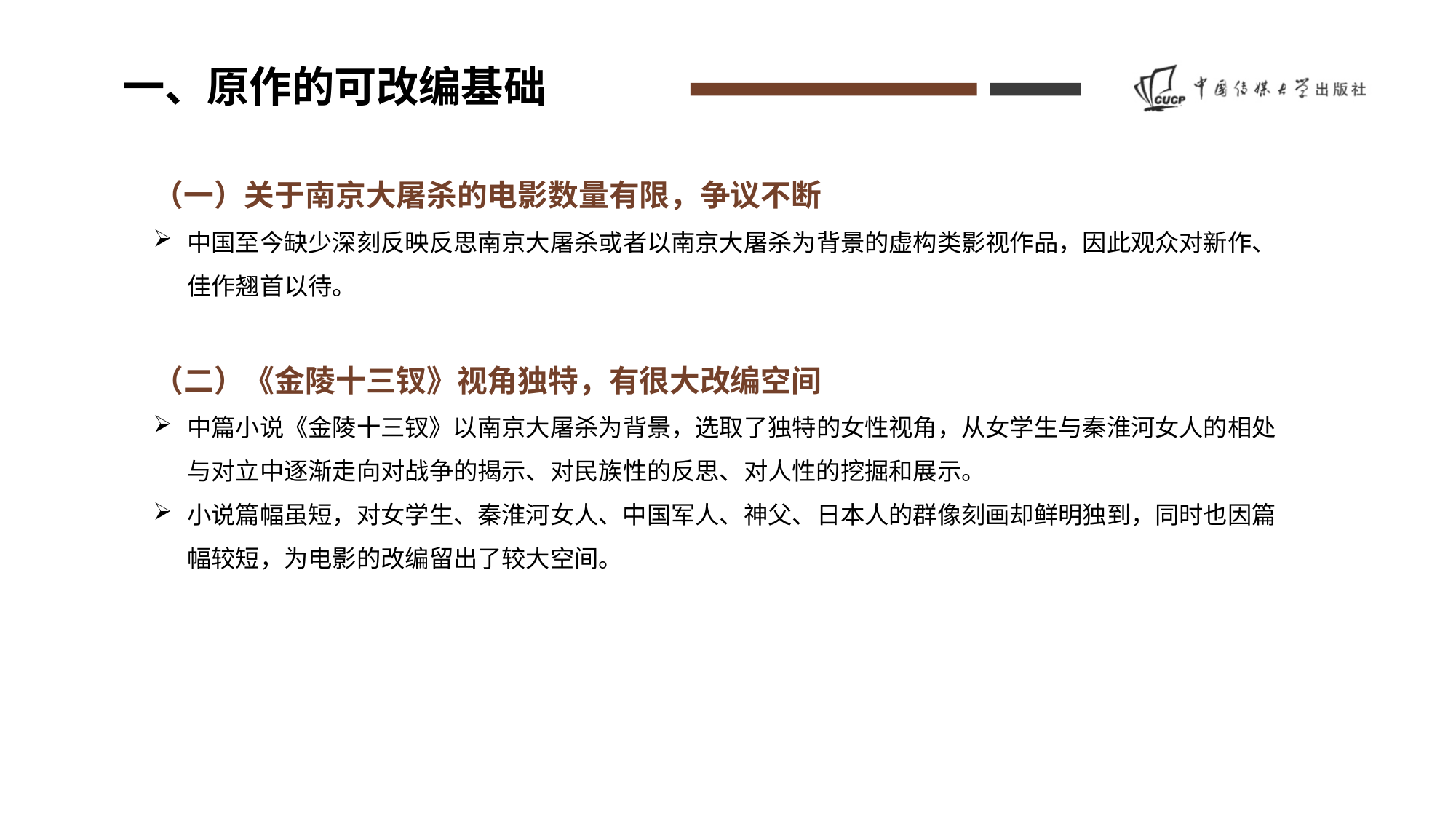

一、原作的可改编基础

（一）关于南京大屠杀的电影数量有限，争议不断
中国至今缺少深刻反映反思南京大屠杀或者以南京大屠杀为背景的虚构类影视作品，因此观众对新作、佳作翘首以待。

（二）《金陵十三钗》视角独特，有很大改编空间
中篇小说《金陵十三钗》以南京大屠杀为背景，选取了独特的女性视角，从女学生与秦淮河女人的相处与对立中逐渐走向对战争的揭示、对民族性的反思、对人性的挖掘和展示。
小说篇幅虽短，对女学生、秦淮河女人、中国军人、神父、日本人的群像刻画却鲜明独到，同时也因篇幅较短，为电影的改编留出了较大空间。